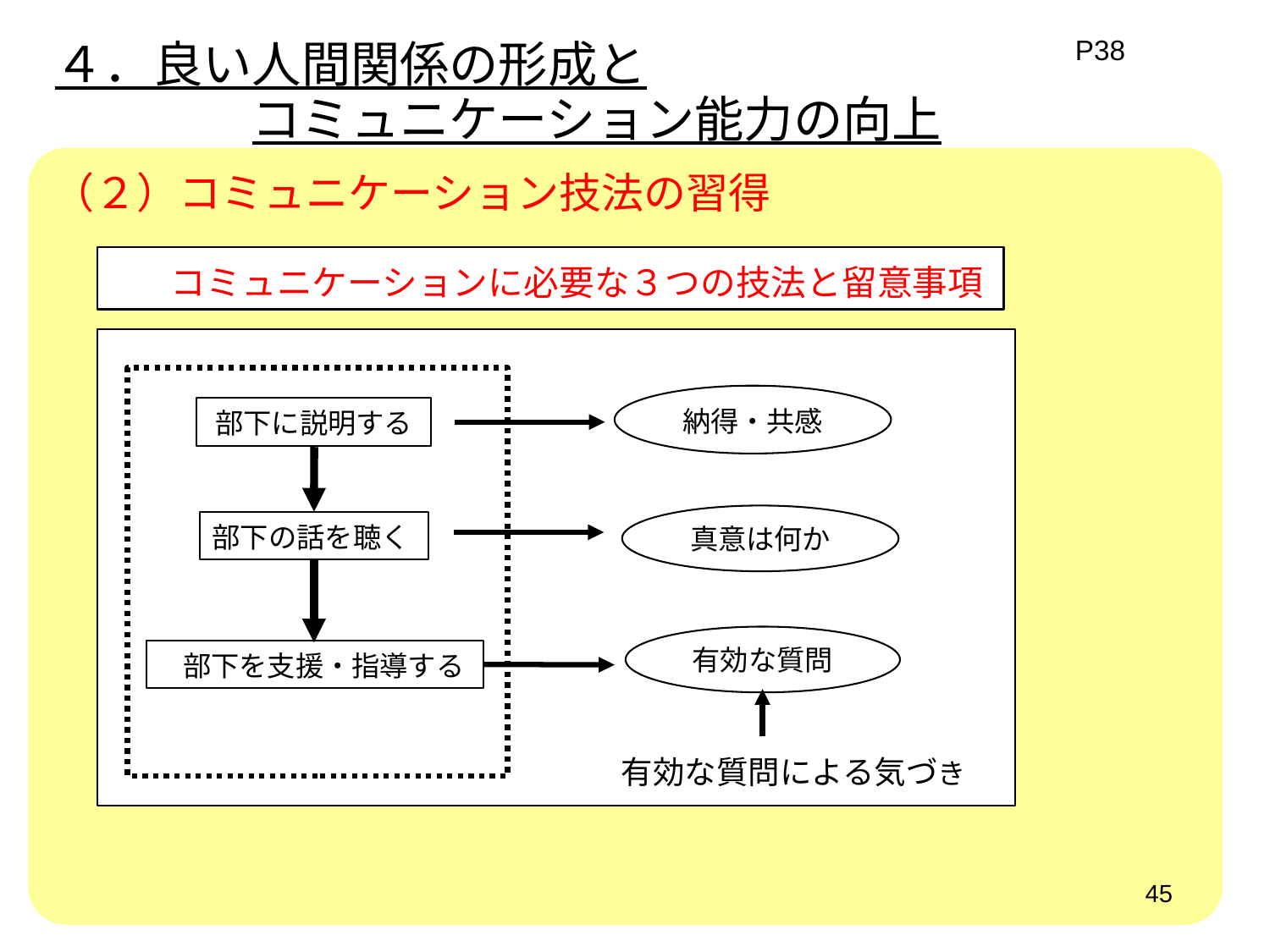

P38
４．良い人間関係の形成と
　　　　コミュニケーション能力の向上
（２）コミュニケーション技法の習得

コミュニケーションに必要な３つの技法と留意事項

納得・共感
部下に説明する
真意は何か
部下の話を聴く
有効な質問
部下を支援・指導する
有効な質問による気づき
45